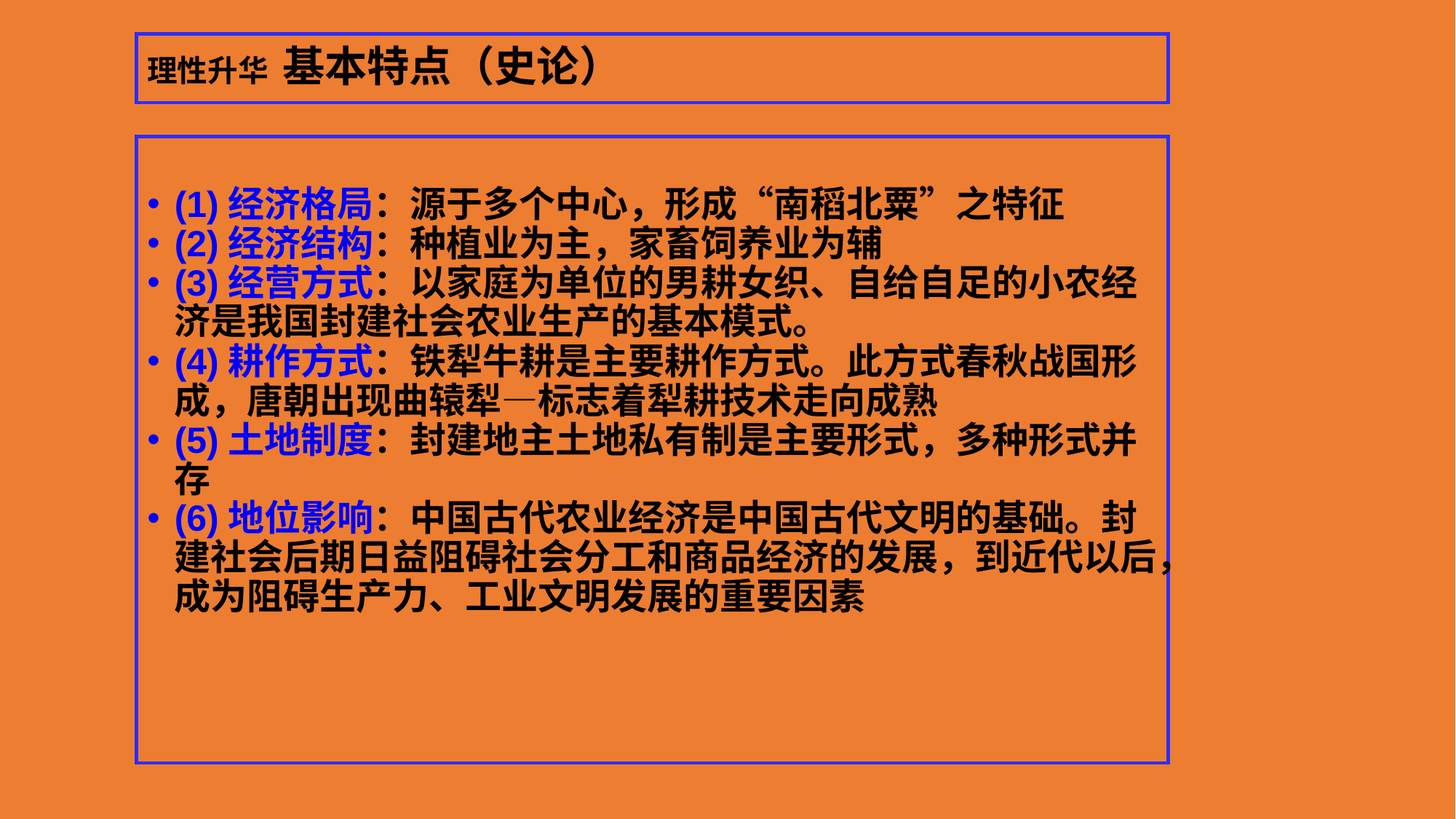

# 理性升华  基本特点（史论）

(1)经济格局：源于多个中心，形成“南稻北粟”之特征
(2)经济结构：种植业为主，家畜饲养业为辅
(3)经营方式：以家庭为单位的男耕女织、自给自足的小农经济是我国封建社会农业生产的基本模式。
(4)耕作方式：铁犁牛耕是主要耕作方式。此方式春秋战国形成，唐朝出现曲辕犁—标志着犁耕技术走向成熟
(5)土地制度：封建地主土地私有制是主要形式，多种形式并存
(6)地位影响：中国古代农业经济是中国古代文明的基础。封建社会后期日益阻碍社会分工和商品经济的发展，到近代以后，成为阻碍生产力、工业文明发展的重要因素